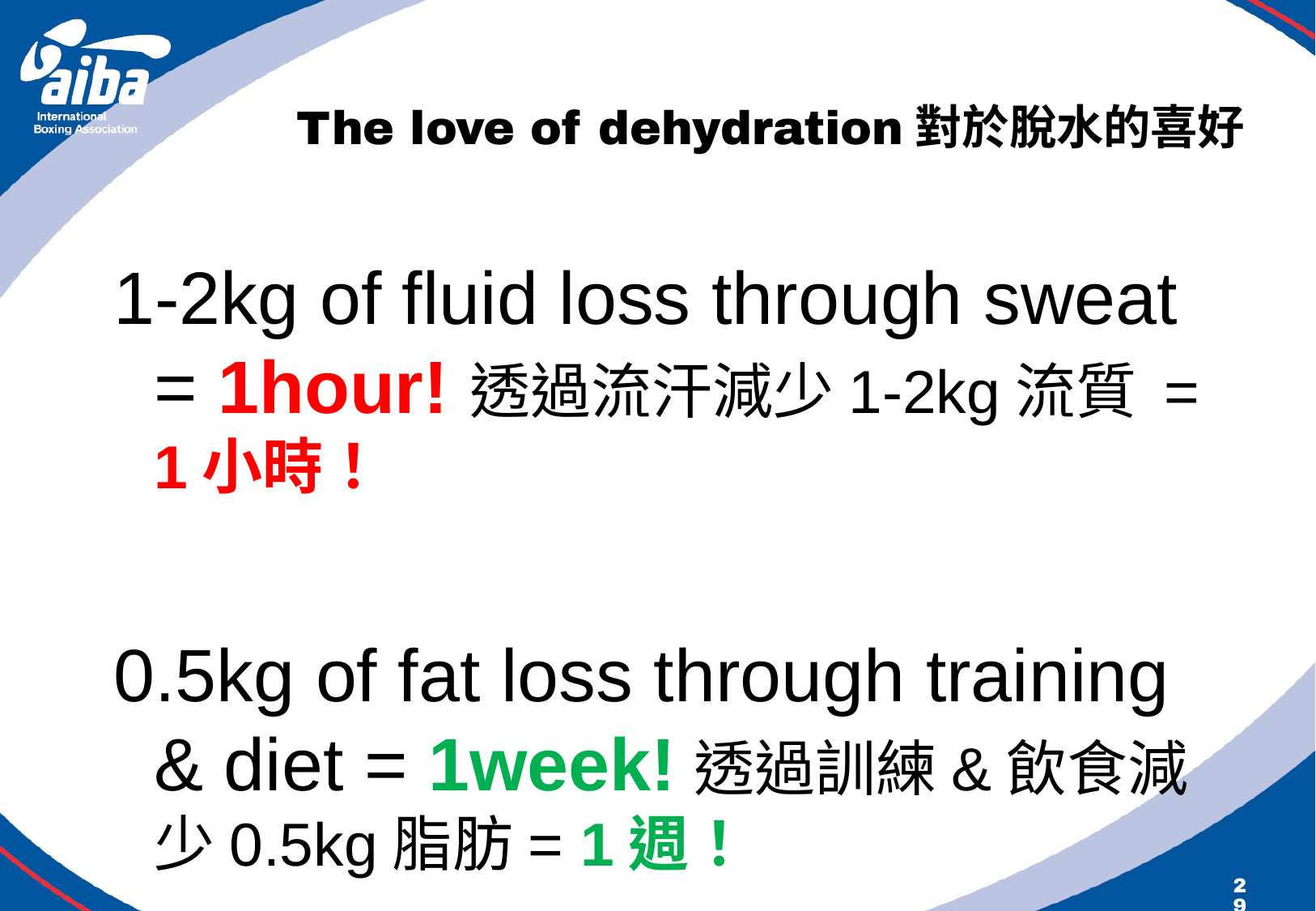

# The love of dehydration對於脫水的喜好
1-2kg of fluid loss through sweat = 1hour! 透過流汗減少1-2kg流質 = 1小時！

0.5kg of fat loss through training & diet = 1week!透過訓練&飲食減少0.5kg脂肪= 1週！
293